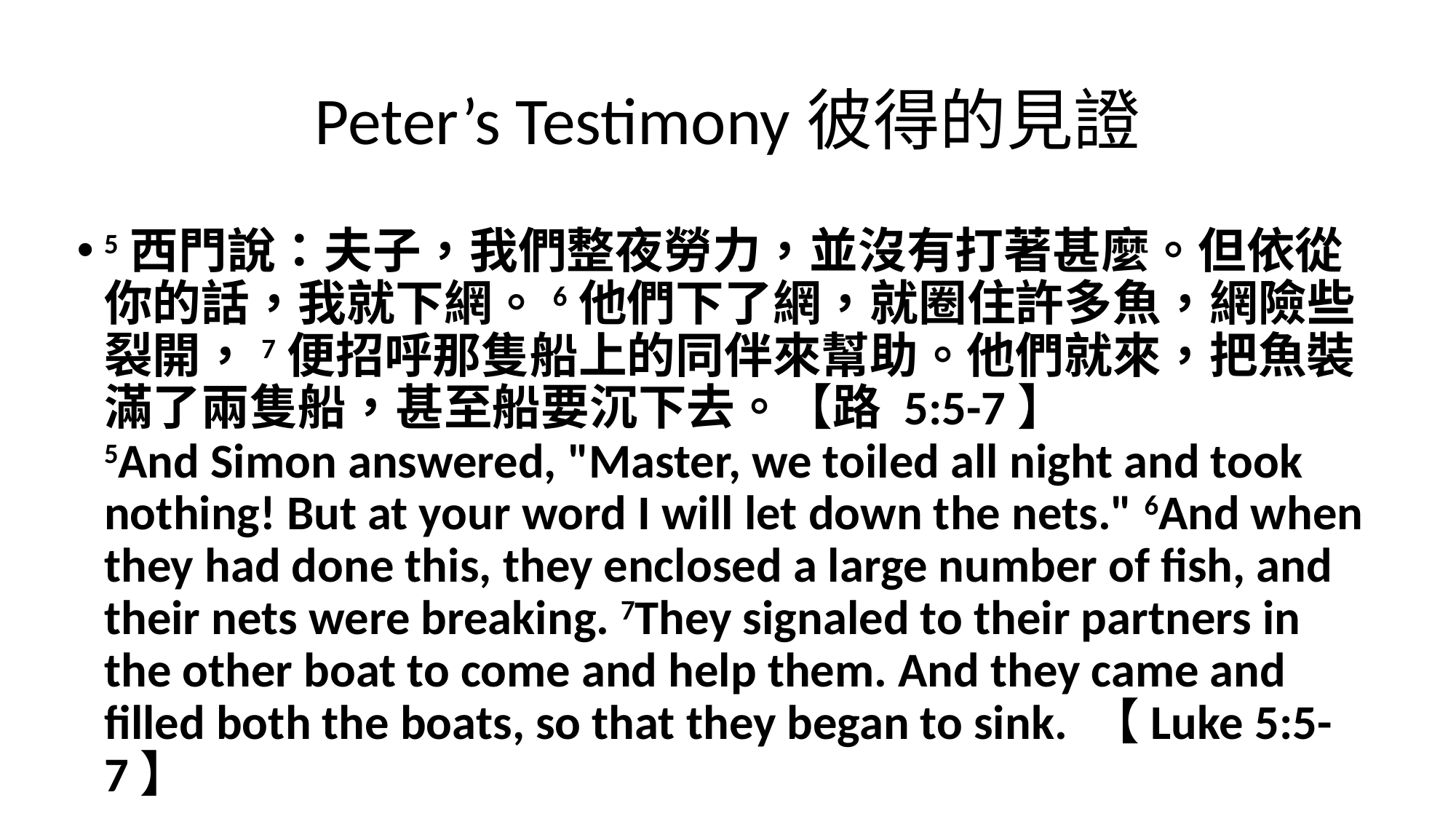

# Peter’s Testimony彼得的見證
5西門說：夫子，我們整夜勞力，並沒有打著甚麼。但依從你的話，我就下網。6他們下了網，就圈住許多魚，網險些裂開，7便招呼那隻船上的同伴來幫助。他們就來，把魚裝滿了兩隻船，甚至船要沉下去。【路 5:5-7】
5And Simon answered, "Master, we toiled all night and took nothing! But at your word I will let down the nets." 6And when they had done this, they enclosed a large number of fish, and their nets were breaking. 7They signaled to their partners in the other boat to come and help them. And they came and filled both the boats, so that they began to sink. 【Luke 5:5-7】